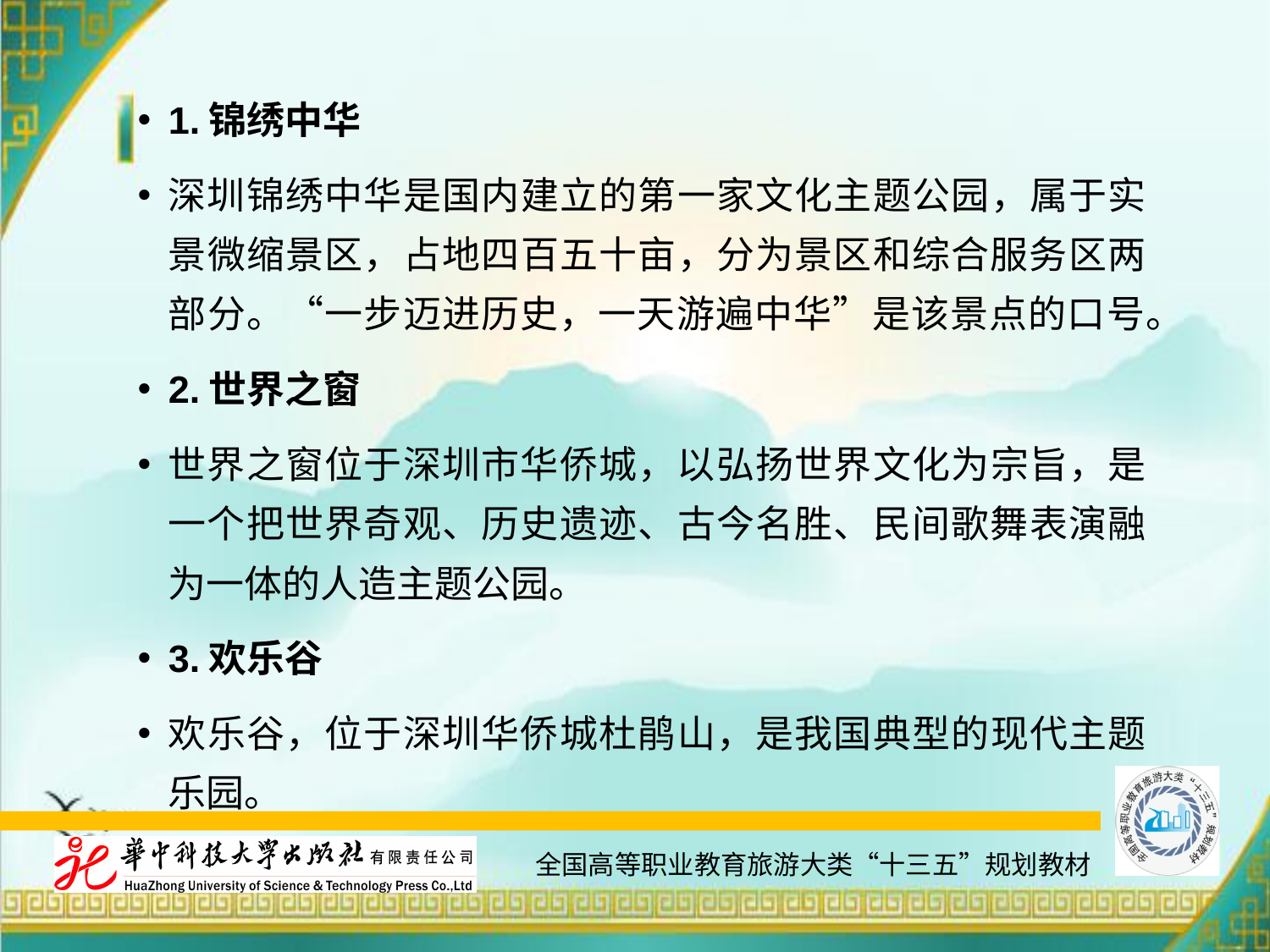

1.锦绣中华
深圳锦绣中华是国内建立的第一家文化主题公园，属于实景微缩景区，占地四百五十亩，分为景区和综合服务区两部分。“一步迈进历史，一天游遍中华”是该景点的口号。
2.世界之窗
世界之窗位于深圳市华侨城，以弘扬世界文化为宗旨，是一个把世界奇观、历史遗迹、古今名胜、民间歌舞表演融为一体的人造主题公园。
3.欢乐谷
欢乐谷，位于深圳华侨城杜鹃山，是我国典型的现代主题乐园。